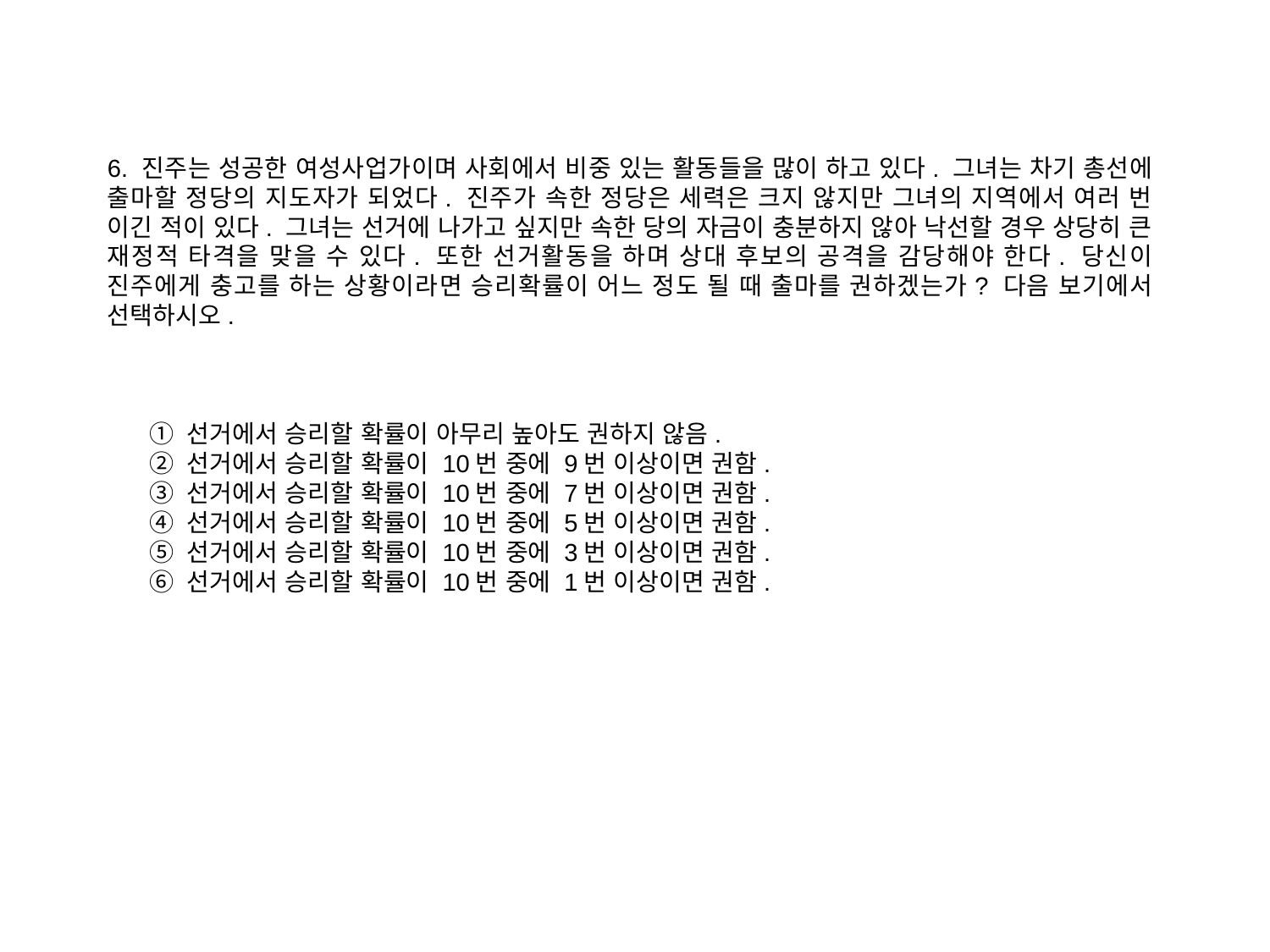

6. 진주는 성공한 여성사업가이며 사회에서 비중 있는 활동들을 많이 하고 있다. 그녀는 차기 총선에 출마할 정당의 지도자가 되었다. 진주가 속한 정당은 세력은 크지 않지만 그녀의 지역에서 여러 번 이긴 적이 있다. 그녀는 선거에 나가고 싶지만 속한 당의 자금이 충분하지 않아 낙선할 경우 상당히 큰 재정적 타격을 맞을 수 있다. 또한 선거활동을 하며 상대 후보의 공격을 감당해야 한다. 당신이 진주에게 충고를 하는 상황이라면 승리확률이 어느 정도 될 때 출마를 권하겠는가? 다음 보기에서 선택하시오.

      ① 선거에서 승리할 확률이 아무리 높아도 권하지 않음.
      ② 선거에서 승리할 확률이 10번 중에 9번 이상이면 권함.
      ③ 선거에서 승리할 확률이 10번 중에 7번 이상이면 권함.
      ④ 선거에서 승리할 확률이 10번 중에 5번 이상이면 권함.
      ⑤ 선거에서 승리할 확률이 10번 중에 3번 이상이면 권함.
      ⑥ 선거에서 승리할 확률이 10번 중에 1번 이상이면 권함.